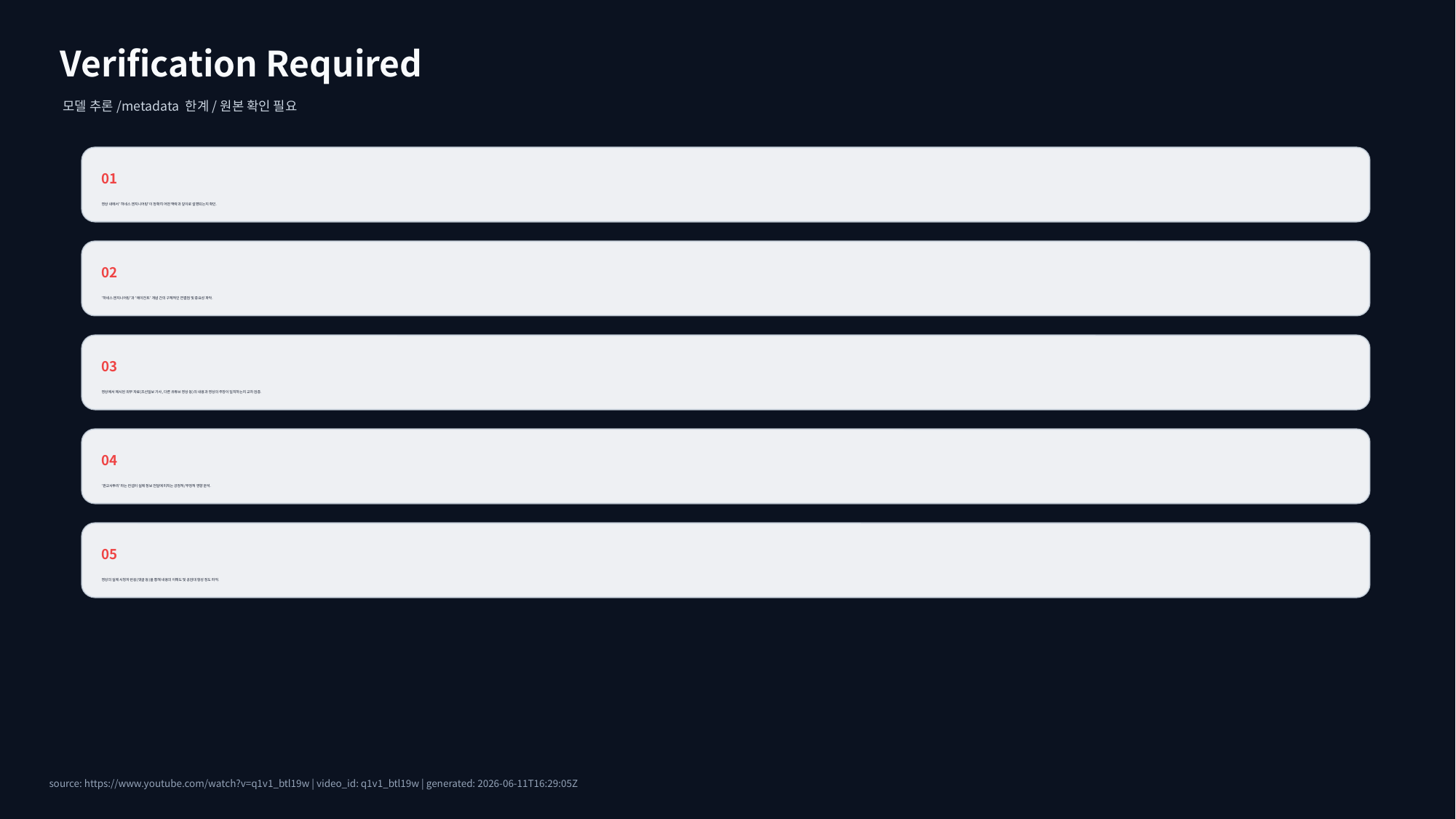

Verification Required
모델 추론/metadata 한계/원본 확인 필요

01
영상 내에서 '하네스 엔지니어링'이 정확히 어떤 맥락과 깊이로 설명되는지 확인.

02
'하네스 엔지니어링'과 '에이전트' 개념 간의 구체적인 연결점 및 중요성 파악.

03
영상에서 제시된 외부 자료(조선일보 기사, 다른 유튜브 영상 등)의 내용과 영상의 주장이 일치하는지 교차 검증.

04
'판교사투리'라는 컨셉이 실제 정보 전달에 미치는 긍정적/부정적 영향 분석.

05
영상의 실제 시청자 반응(댓글 등)을 통해 내용의 이해도 및 공감대 형성 정도 파악.
source: https://www.youtube.com/watch?v=q1v1_btl19w | video_id: q1v1_btl19w | generated: 2026-06-11T16:29:05Z